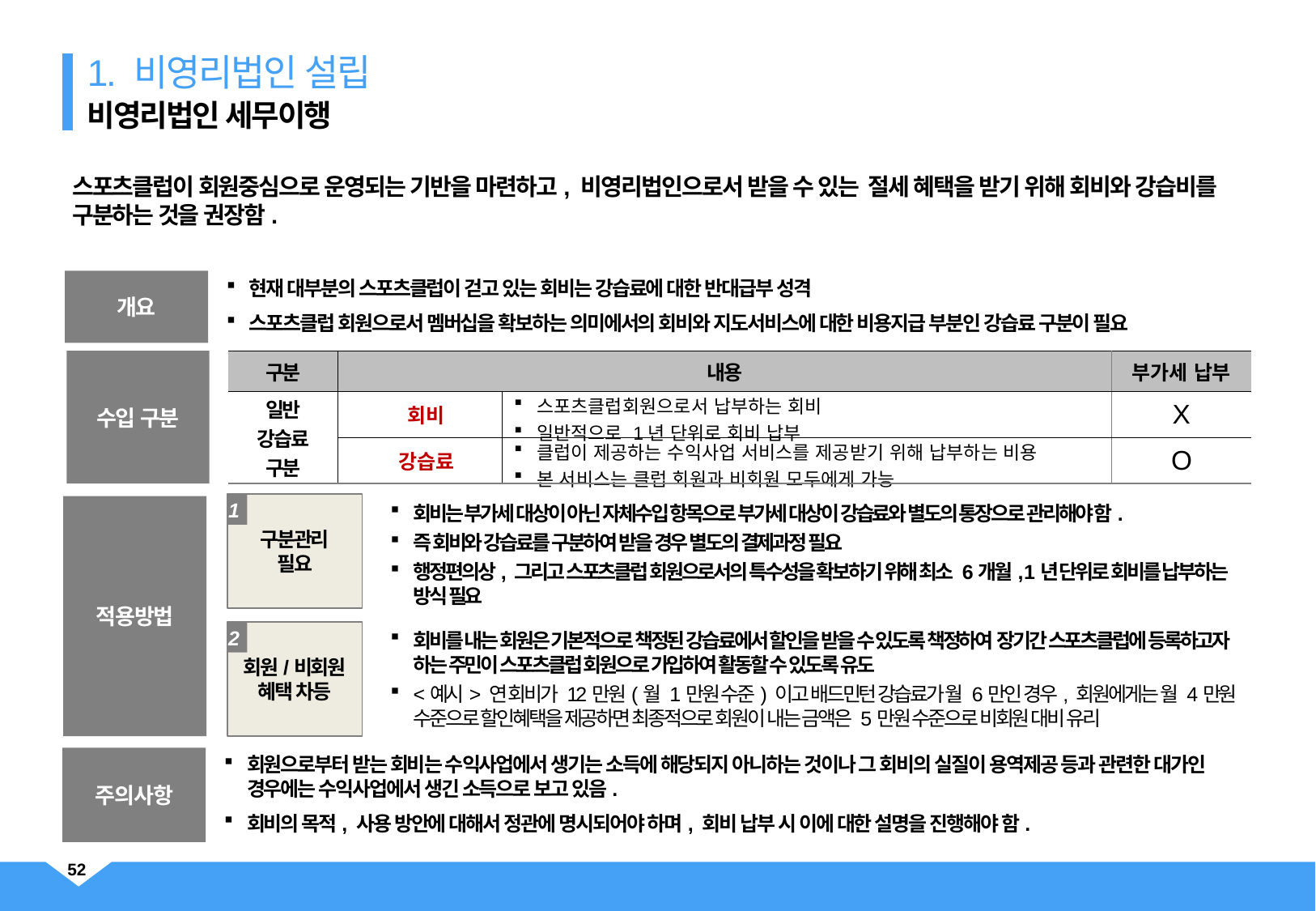

1. 비영리법인 설립
비영리법인 세무이행
스포츠클럽이 회원중심으로 운영되는 기반을 마련하고, 비영리법인으로서 받을 수 있는  절세 혜택을 받기 위해 회비와 강습비를 구분하는 것을 권장함.
현재 대부분의 스포츠클럽이 걷고 있는 회비는 강습료에 대한 반대급부 성격
스포츠클럽 회원으로서 멤버십을 확보하는 의미에서의 회비와 지도서비스에 대한 비용지급 부분인 강습료 구분이 필요
개요
수입 구분
| 구분 | 내용 |  | 부가세 납부 |
| --- | --- | --- | --- |
| 일반 강습료 구분 | 회비 | 스포츠클럽회원으로서 납부하는 회비 일반적으로 1년 단위로 회비 납부 | X |
|  | 강습료 | 클럽이 제공하는 수익사업 서비스를 제공받기 위해 납부하는 비용 본 서비스는 클럽 회원과 비회원 모두에게 가능 | O |
회비는 부가세 대상이 아닌 자체수입 항목으로 부가세 대상이 강습료와 별도의 통장으로 관리해야 함.
즉 회비와 강습료를 구분하여 받을 경우 별도의 결제과정 필요
행정편의상, 그리고 스포츠클럽 회원으로서의 특수성을 확보하기 위해 최소 6개월, 1년 단위로 회비를 납부하는 방식 필요
구분관리
필요
1
적용방법
회비를 내는 회원은 기본적으로 책정된 강습료에서 할인을 받을 수 있도록 책정하여 장기간 스포츠클럽에 등록하고자 하는 주민이 스포츠클럽 회원으로 가입하여 활동할 수 있도록 유도
<예시> 연 회비가 12만원(월 1만원 수준) 이고 배드민턴 강습료가 월 6만인 경우, 회원에게는 월 4만원 수준으로 할인혜택을 제공하면 최종적으로 회원이 내는 금액은 5만원 수준으로 비회원 대비 유리
회원/비회원
혜택 차등
2
회원으로부터 받는 회비는 수익사업에서 생기는 소득에 해당되지 아니하는 것이나 그 회비의 실질이 용역제공 등과 관련한 대가인 경우에는 수익사업에서 생긴 소득으로 보고 있음.
회비의 목적, 사용 방안에 대해서 정관에 명시되어야 하며, 회비 납부 시 이에 대한 설명을 진행해야 함.
주의사항